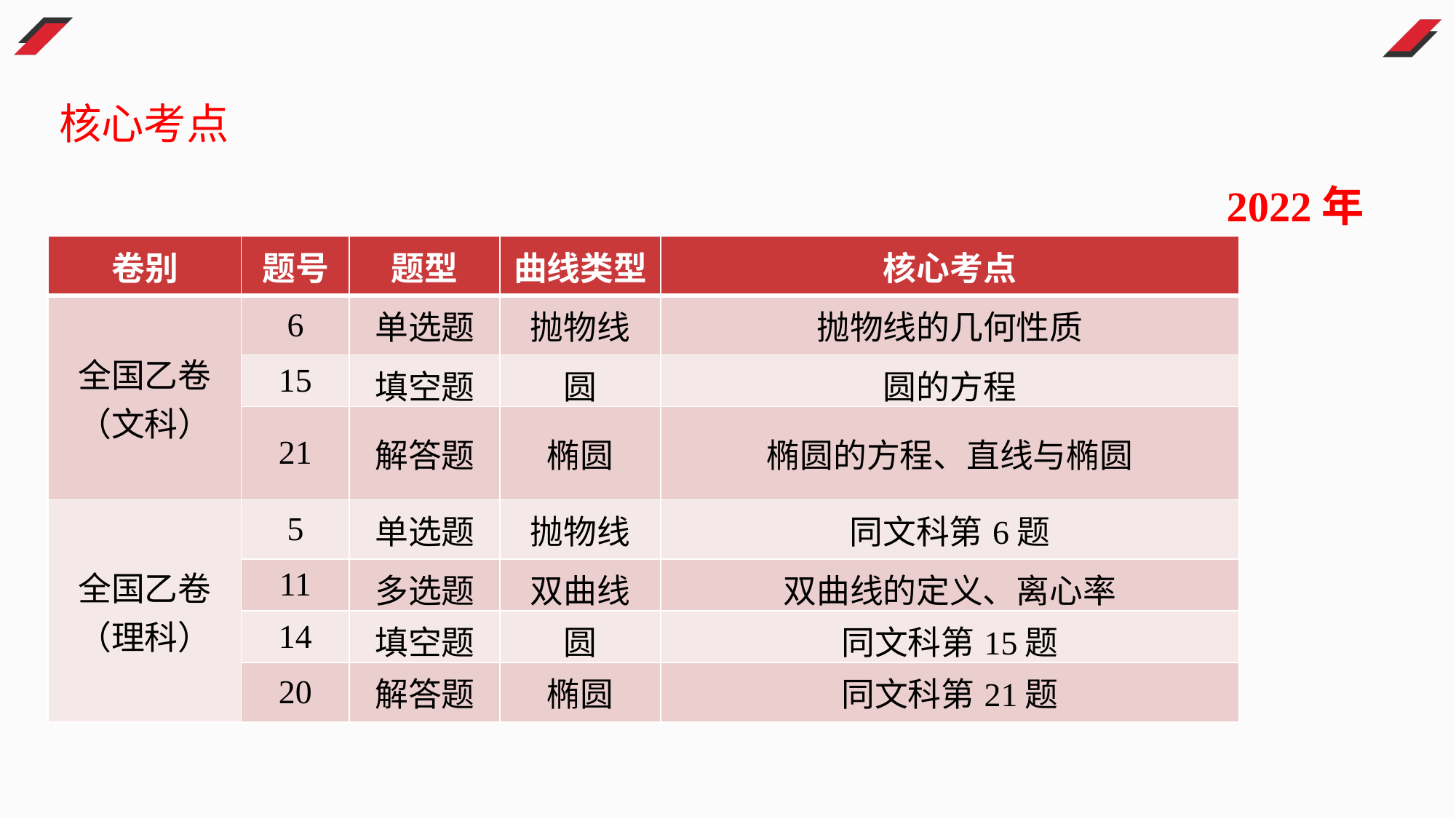

核心考点
2022年
| 卷别 | 题号 | 题型 | 曲线类型 | 核心考点 |
| --- | --- | --- | --- | --- |
| 全国乙卷 （文科） | 6 | 单选题 | 抛物线 | 抛物线的几何性质 |
|  | 15 | 填空题 | 圆 | 圆的方程 |
|  | 21 | 解答题 | 椭圆 | 椭圆的方程、直线与椭圆 |
| 全国乙卷 （理科） | 5 | 单选题 | 抛物线 | 同文科第6题 |
|  | 11 | 多选题 | 双曲线 | 双曲线的定义、离心率 |
|  | 14 | 填空题 | 圆 | 同文科第15题 |
|  | 20 | 解答题 | 椭圆 | 同文科第21题 |